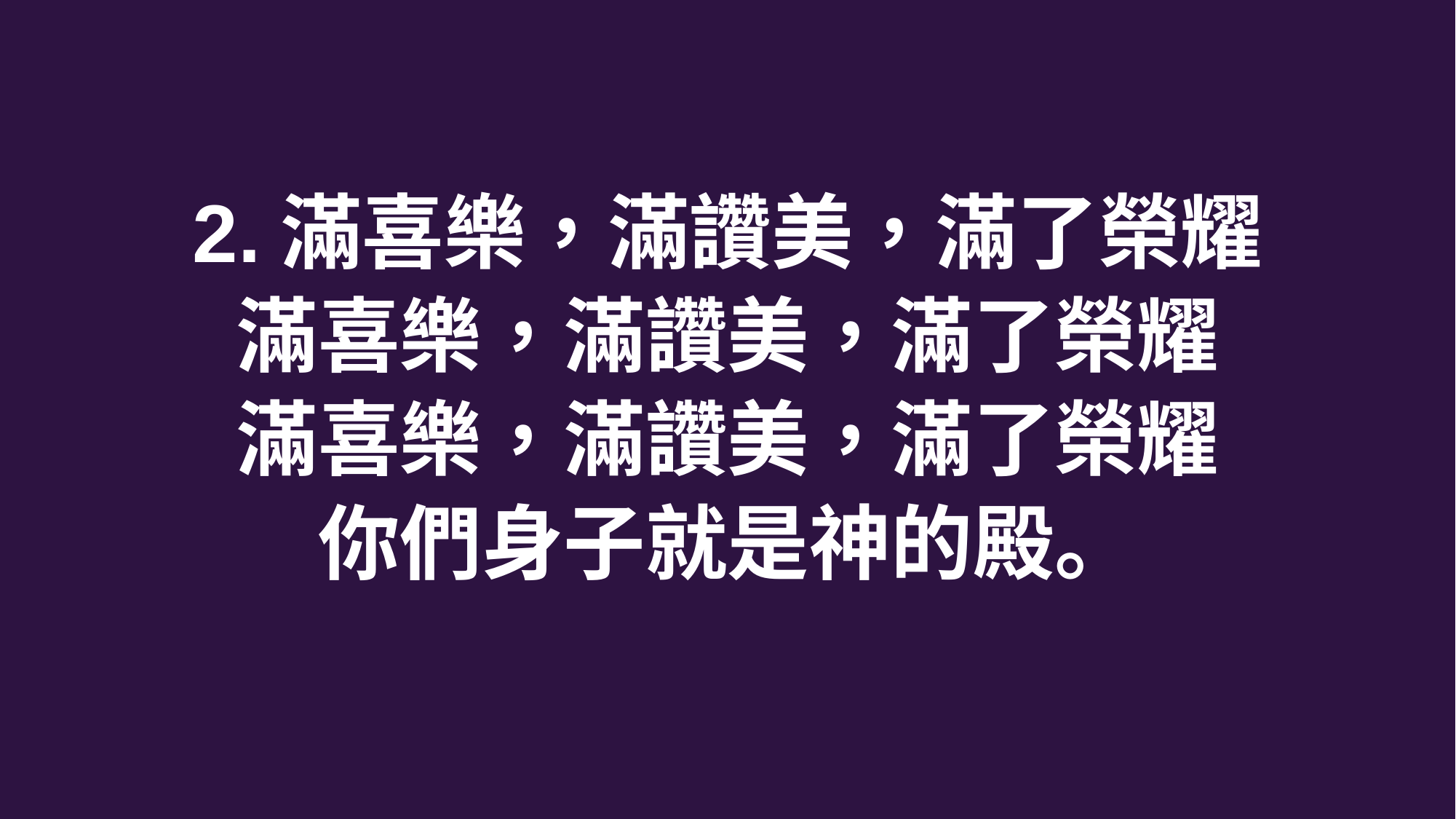

2.滿喜樂，滿讚美，滿了榮耀
滿喜樂，滿讚美，滿了榮耀
滿喜樂，滿讚美，滿了榮耀
你們身子就是神的殿。